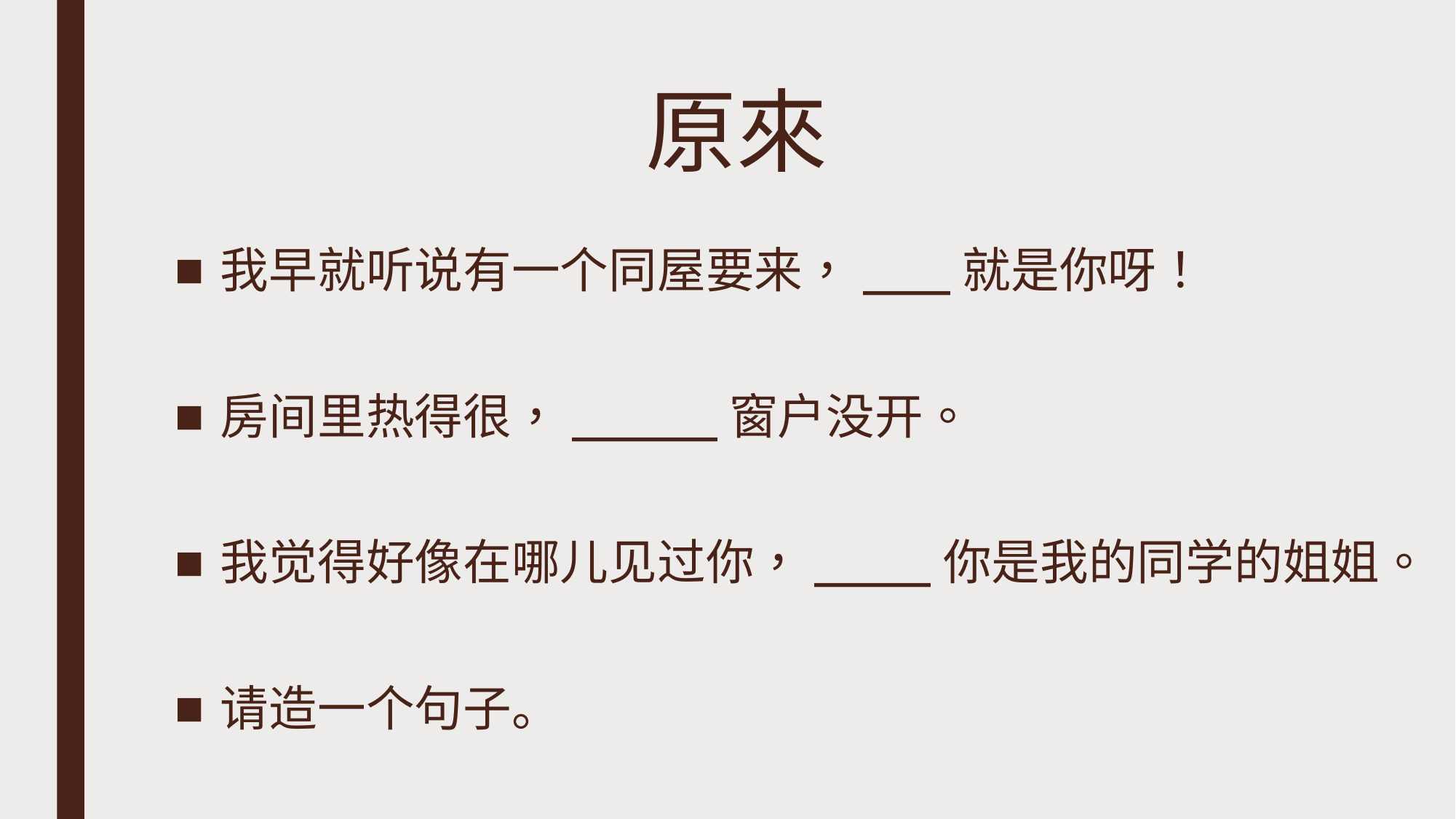

# 原來
我早就听说有一个同屋要来，___就是你呀！

房间里热得很，_____窗户没开。

我觉得好像在哪儿见过你，____你是我的同学的姐姐。

请造一个句子。